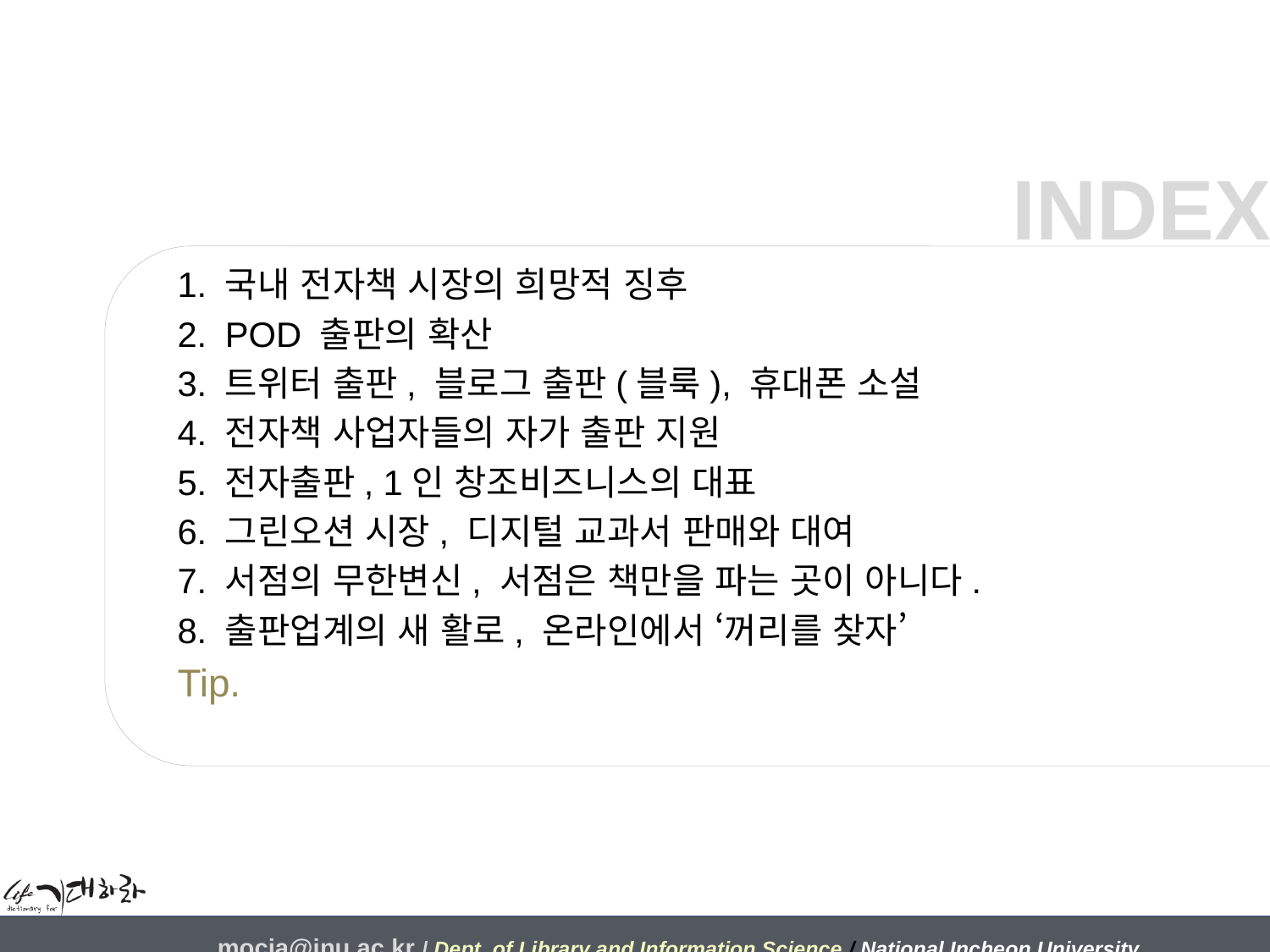

국내 전자책 시장의 희망적 징후
POD 출판의 확산
트위터 출판, 블로그 출판(블룩), 휴대폰 소설
전자책 사업자들의 자가 출판 지원
전자출판, 1인 창조비즈니스의 대표
그린오션 시장, 디지털 교과서 판매와 대여
서점의 무한변신, 서점은 책만을 파는 곳이 아니다.
출판업계의 새 활로, 온라인에서 ‘꺼리를 찾자’
Tip.

mocja@inu.ac.kr / Dept. of Library and Information Science / National Incheon University